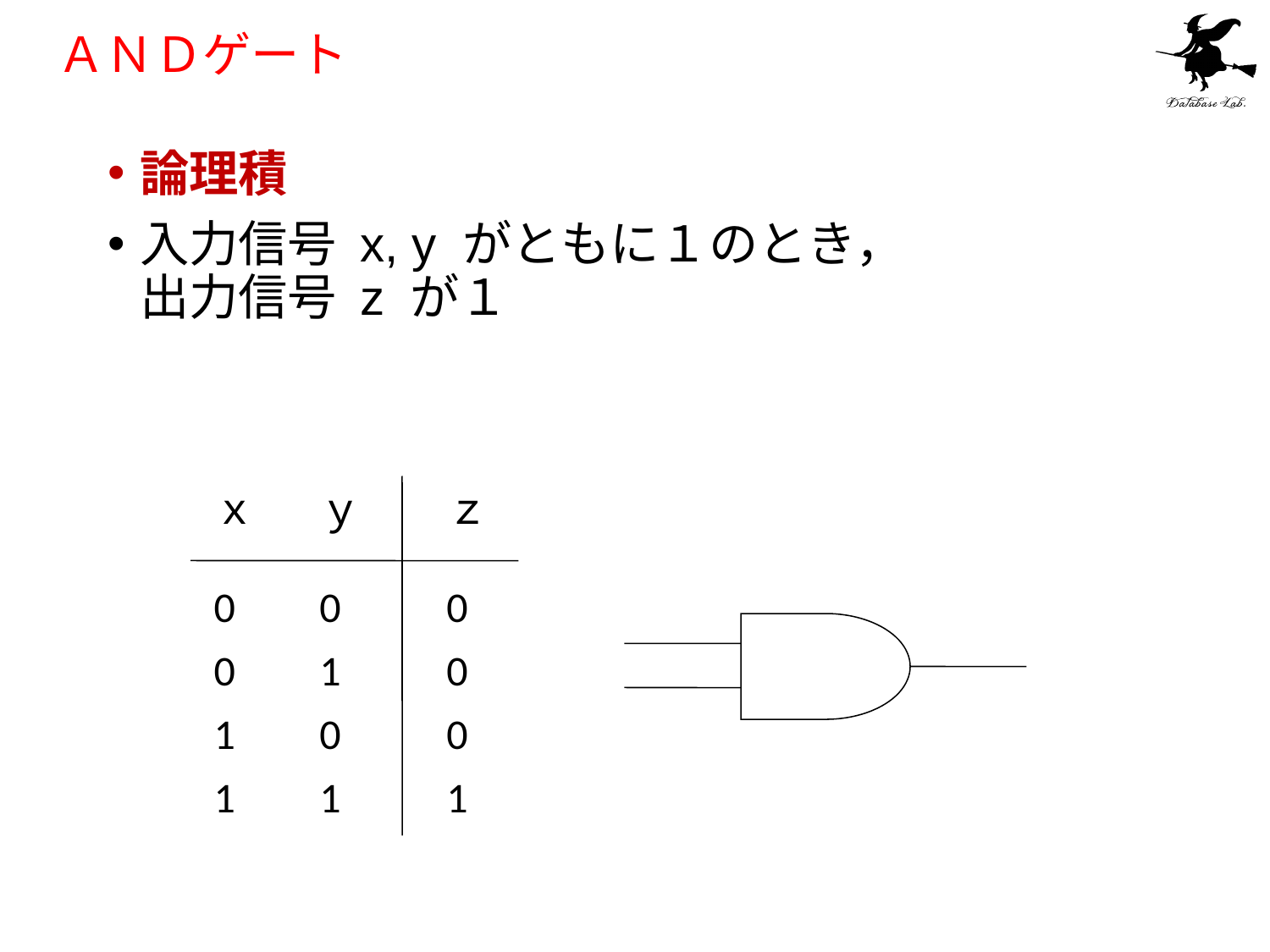

# ＡＮＤゲート
論理積
入力信号 x, y がともに１のとき，
出力信号 z が１

ｘ
ｙ

ｚ

0
0
0

0
1
0

1
0
0
1
1
1